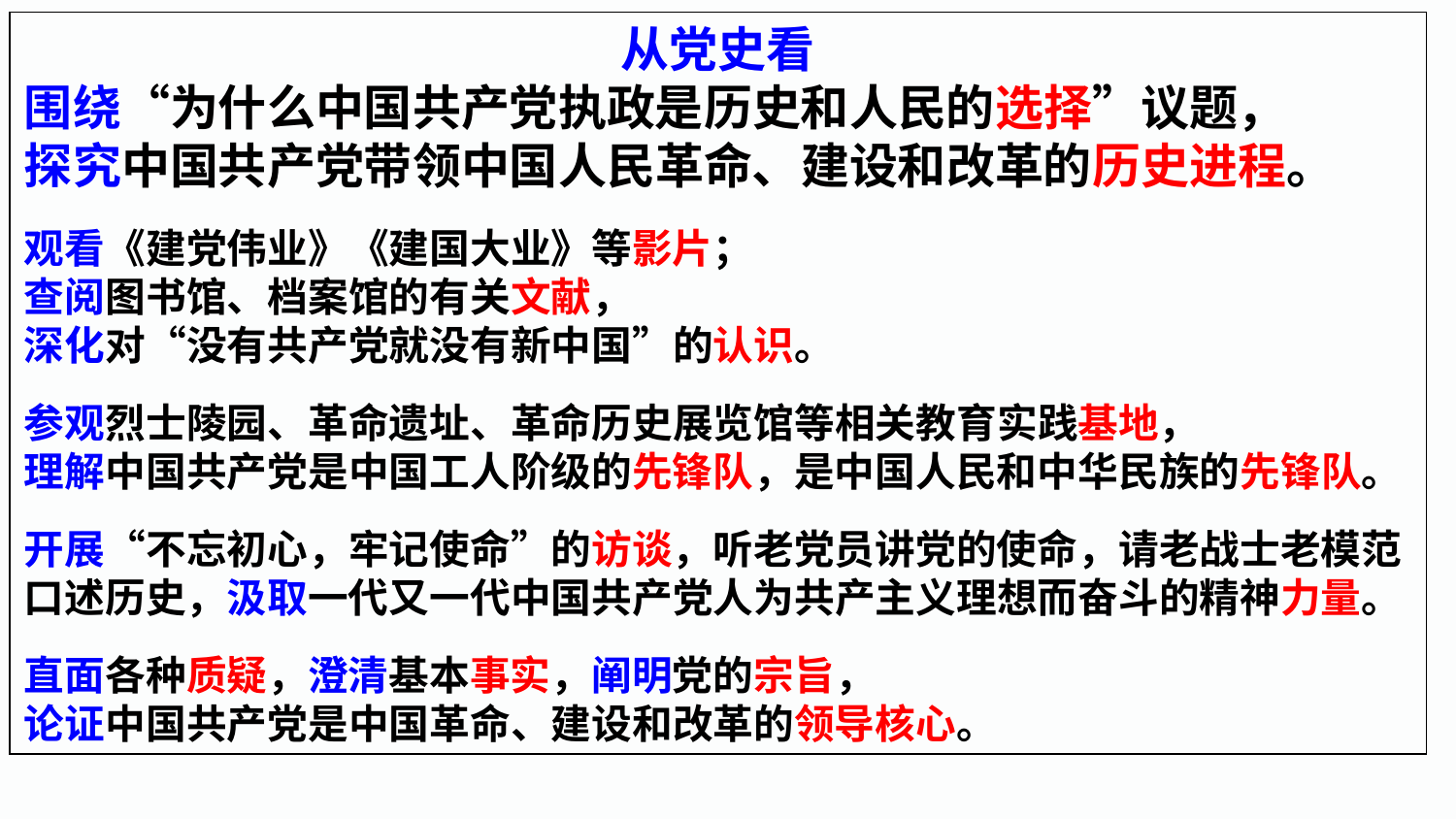

从党史看
围绕“为什么中国共产党执政是历史和人民的选择”议题，
探究中国共产党带领中国人民革命、建设和改革的历史进程。

观看《建党伟业》《建国大业》等影片；
查阅图书馆、档案馆的有关文献，
深化对“没有共产党就没有新中国”的认识。

参观烈士陵园、革命遗址、革命历史展览馆等相关教育实践基地，
理解中国共产党是中国工人阶级的先锋队，是中国人民和中华民族的先锋队。

开展“不忘初心，牢记使命”的访谈，听老党员讲党的使命，请老战士老模范口述历史，汲取一代又一代中国共产党人为共产主义理想而奋斗的精神力量。

直面各种质疑，澄清基本事实，阐明党的宗旨，
论证中国共产党是中国革命、建设和改革的领导核心。